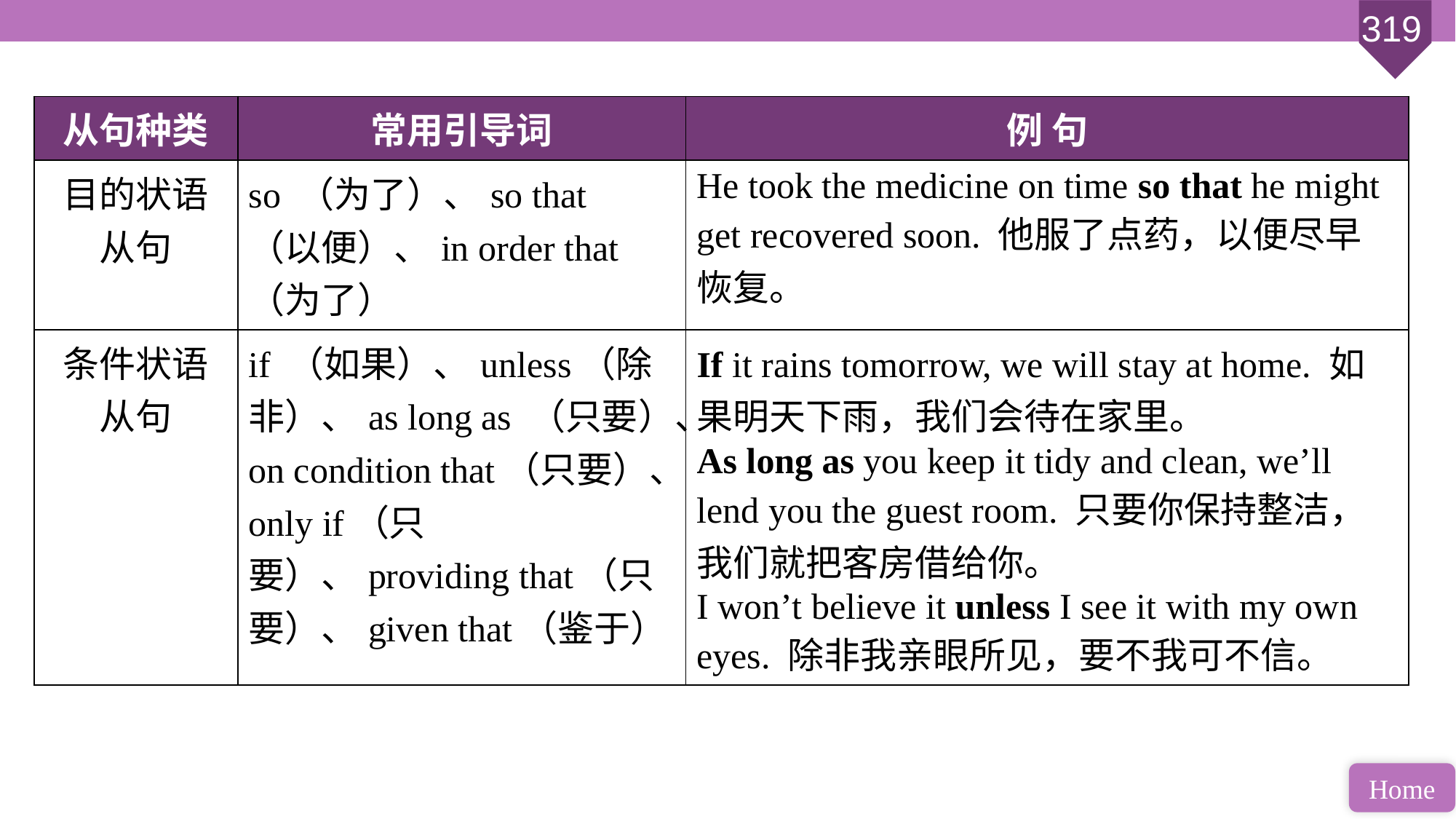

| 从句种类 | 常用引导词 | 例 句 |
| --- | --- | --- |
| 目的状语 从句 | so （为了）、so that （以便）、in order that （为了） | He took the medicine on time so that he might get recovered soon. 他服了点药，以便尽早恢复。 |
| 条件状语 从句 | if （如果）、unless（除非）、as long as （只要）、on condition that（只要）、only if（只要）、providing that（只要）、given that（鉴于） | If it rains tomorrow, we will stay at home. 如果明天下雨，我们会待在家里。 As long as you keep it tidy and clean, we’ll lend you the guest room. 只要你保持整洁，我们就把客房借给你。 I won’t believe it unless I see it with my own eyes. 除非我亲眼所见，要不我可不信。 |